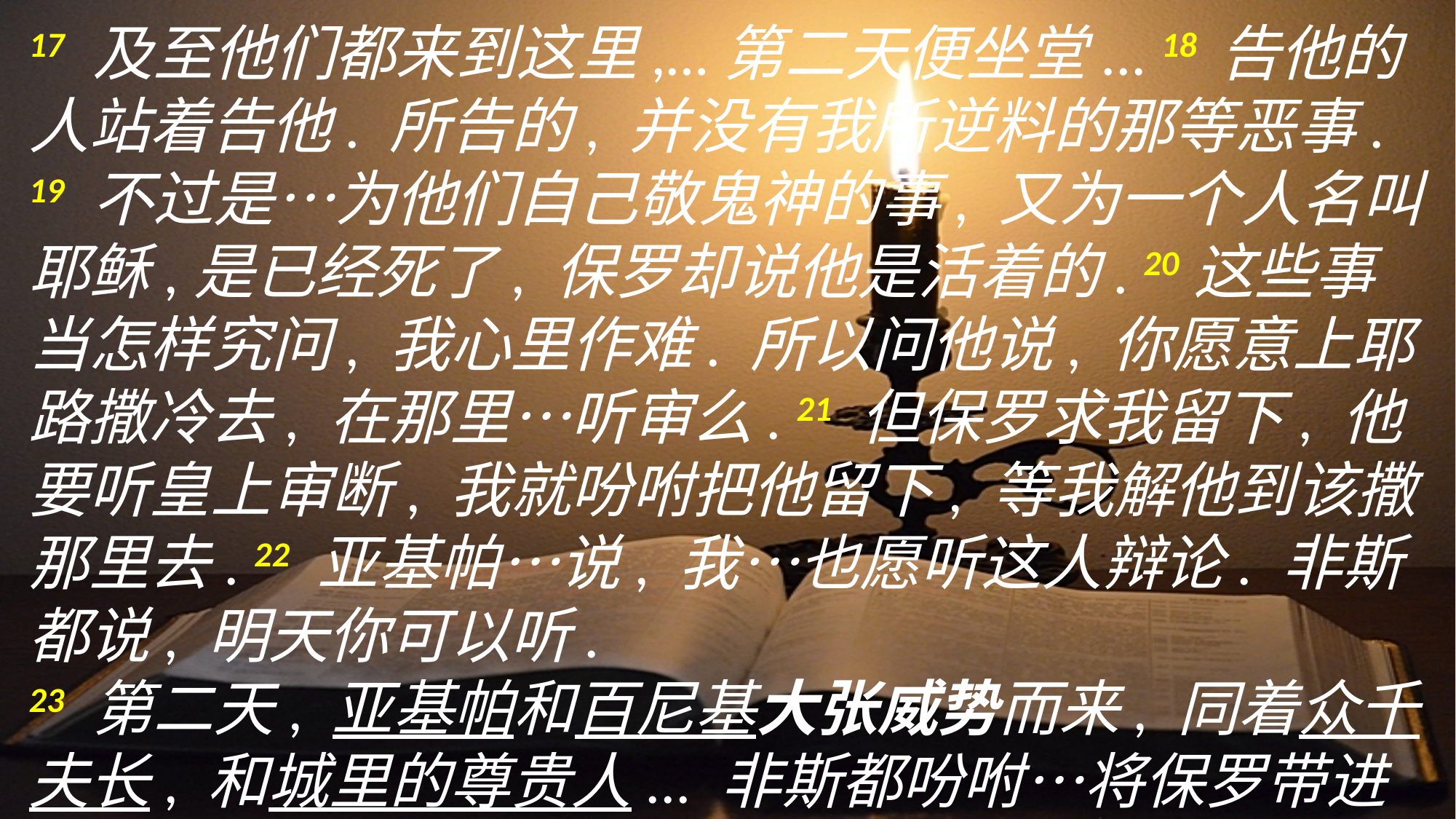

17 及至他们都来到这里,…第二天便坐堂... 18 告他的人站着告他. 所告的, 并没有我所逆料的那等恶事. 19 不过是…为他们自己敬鬼神的事, 又为一个人名叫耶稣,是已经死了, 保罗却说他是活着的. 20这些事当怎样究问, 我心里作难. 所以问他说, 你愿意上耶路撒冷去, 在那里…听审么. 21 但保罗求我留下, 他要听皇上审断, 我就吩咐把他留下, 等我解他到该撒那里去. 22 亚基帕…说, 我…也愿听这人辩论. 非斯都说, 明天你可以听.
23 第二天, 亚基帕和百尼基大张威势而来, 同着众千夫长, 和城里的尊贵人... 非斯都吩咐…将保罗带进来.